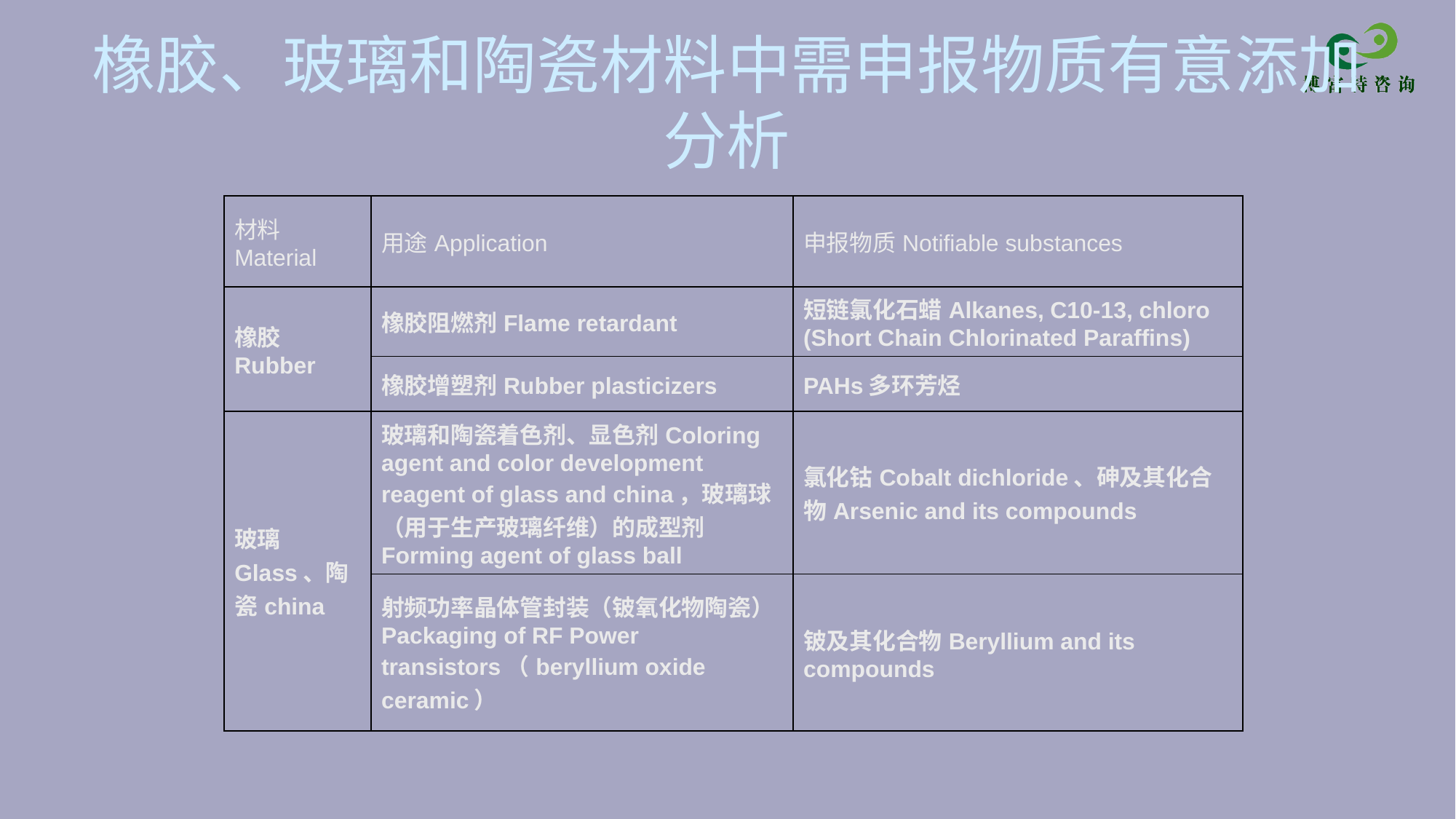

# 橡胶、玻璃和陶瓷材料中需申报物质有意添加分析
| 材料Material | 用途Application | 申报物质Notifiable substances |
| --- | --- | --- |
| 橡胶Rubber | 橡胶阻燃剂Flame retardant | 短链氯化石蜡Alkanes, C10-13, chloro (Short Chain Chlorinated Paraffins) |
|  | 橡胶增塑剂Rubber plasticizers | PAHs多环芳烃 |
| 玻璃Glass、陶瓷china | 玻璃和陶瓷着色剂、显色剂Coloring agent and color development reagent of glass and china，玻璃球（用于生产玻璃纤维）的成型剂Forming agent of glass ball | 氯化钴Cobalt dichloride、砷及其化合物Arsenic and its compounds |
|  | 射频功率晶体管封装（铍氧化物陶瓷）Packaging of RF Power transistors（beryllium oxide ceramic） | 铍及其化合物Beryllium and its compounds |